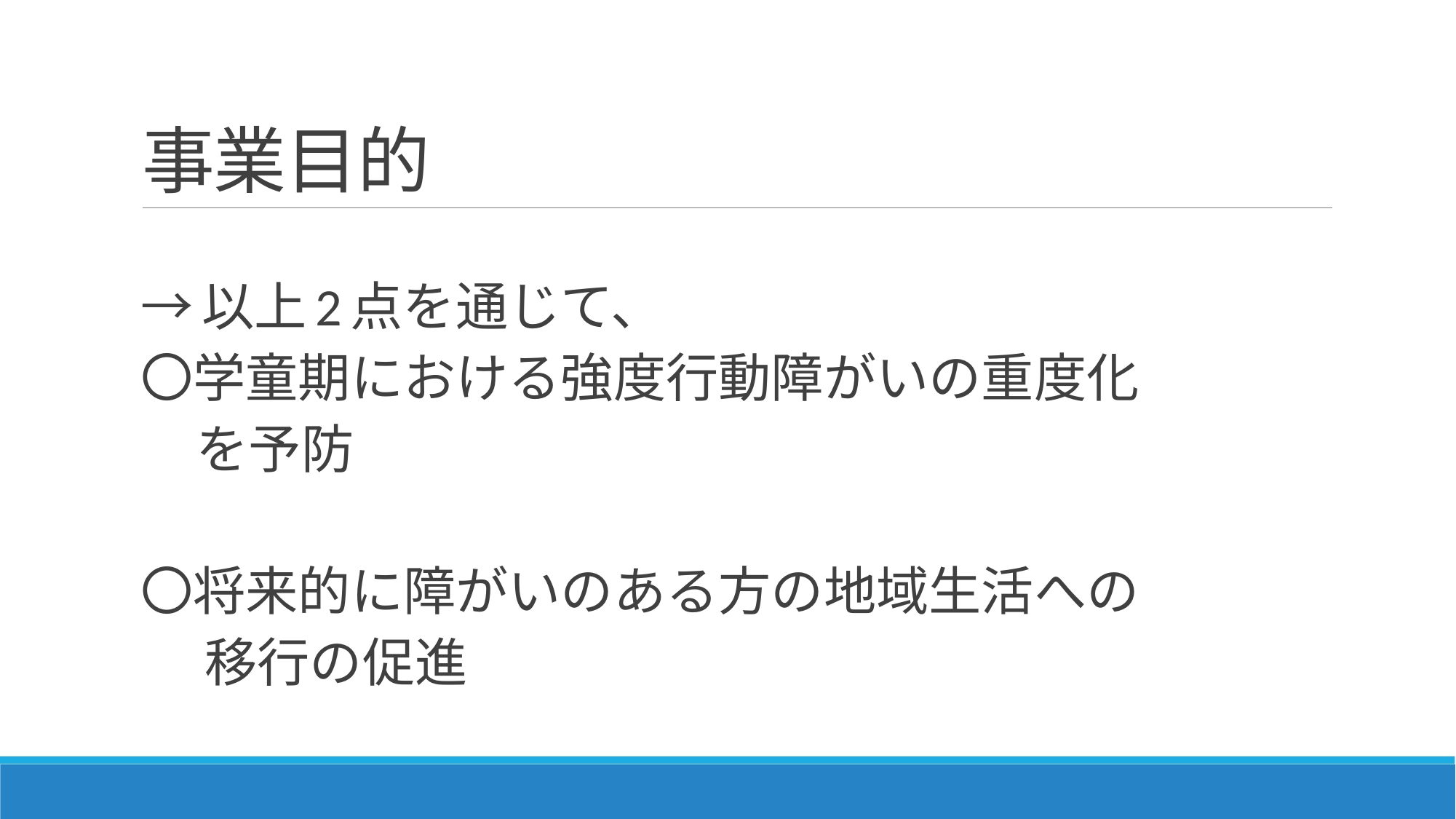

# 事業目的

→以上2点を通じて、
〇学童期における強度行動障がいの重度化
    を予防

〇将来的に障がいのある方の地域生活への
　 移行の促進